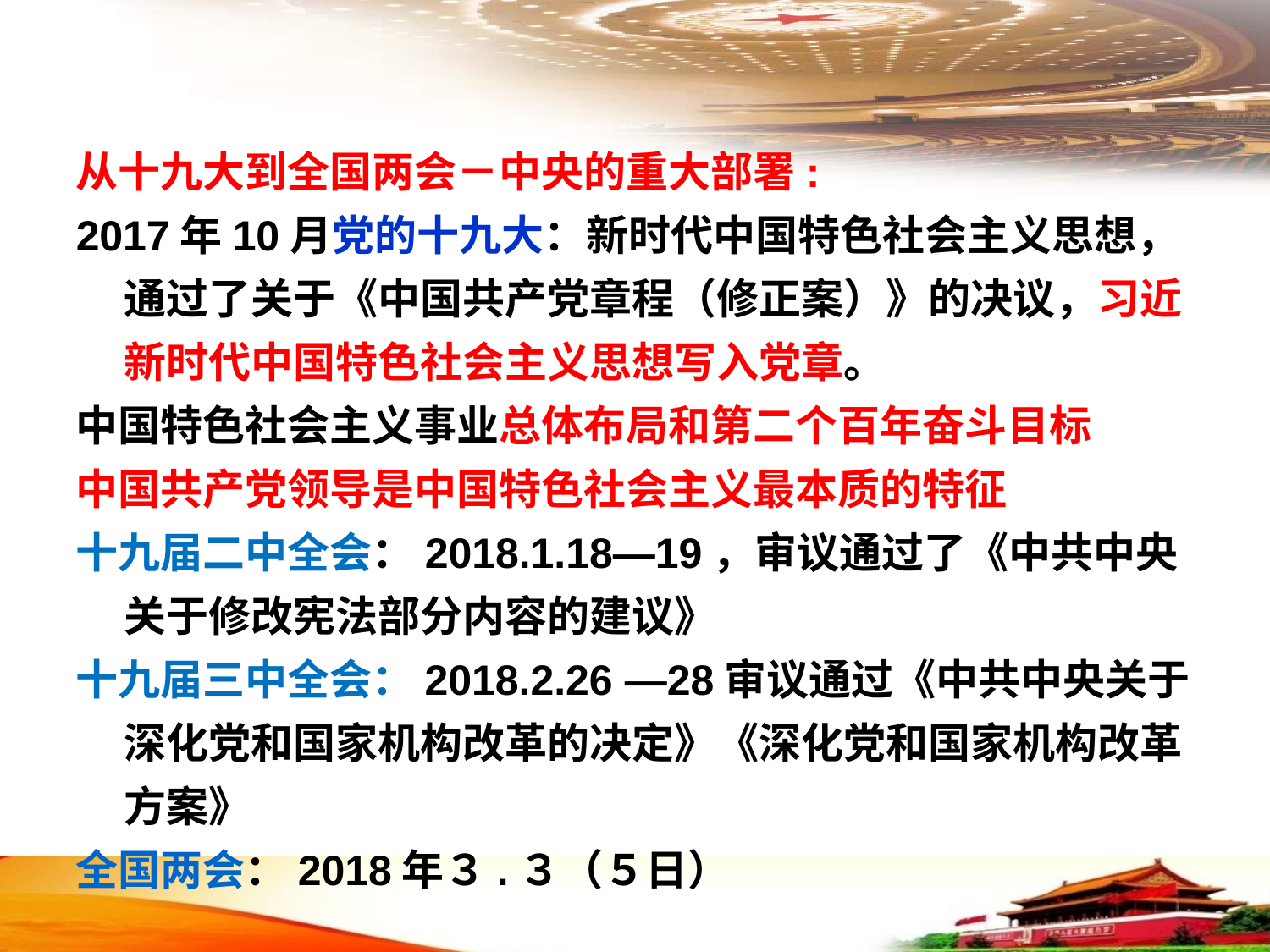

#
从十九大到全国两会－中央的重大部署:
2017年10月党的十九大：新时代中国特色社会主义思想，通过了关于《中国共产党章程（修正案）》的决议，习近新时代中国特色社会主义思想写入党章。
中国特色社会主义事业总体布局和第二个百年奋斗目标
中国共产党领导是中国特色社会主义最本质的特征
十九届二中全会：2018.1.18—19，审议通过了《中共中央关于修改宪法部分内容的建议》
十九届三中全会：2018.2.26 —28审议通过《中共中央关于深化党和国家机构改革的决定》《深化党和国家机构改革方案》
全国两会：2018年３.３（５日）